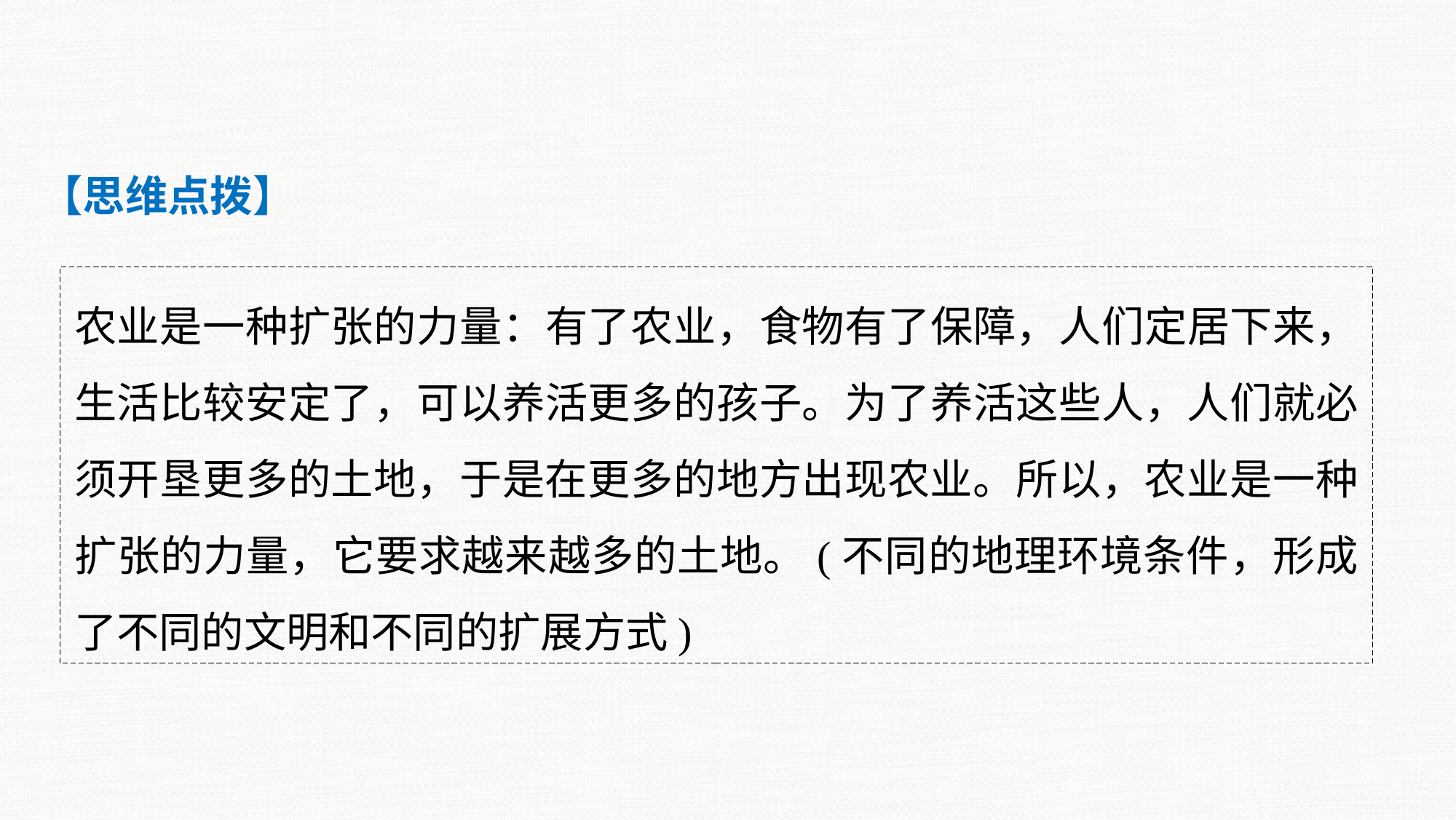

【思维点拨】
农业是一种扩张的力量：有了农业，食物有了保障，人们定居下来，生活比较安定了，可以养活更多的孩子。为了养活这些人，人们就必须开垦更多的土地，于是在更多的地方出现农业。所以，农业是一种扩张的力量，它要求越来越多的土地。(不同的地理环境条件，形成了不同的文明和不同的扩展方式)